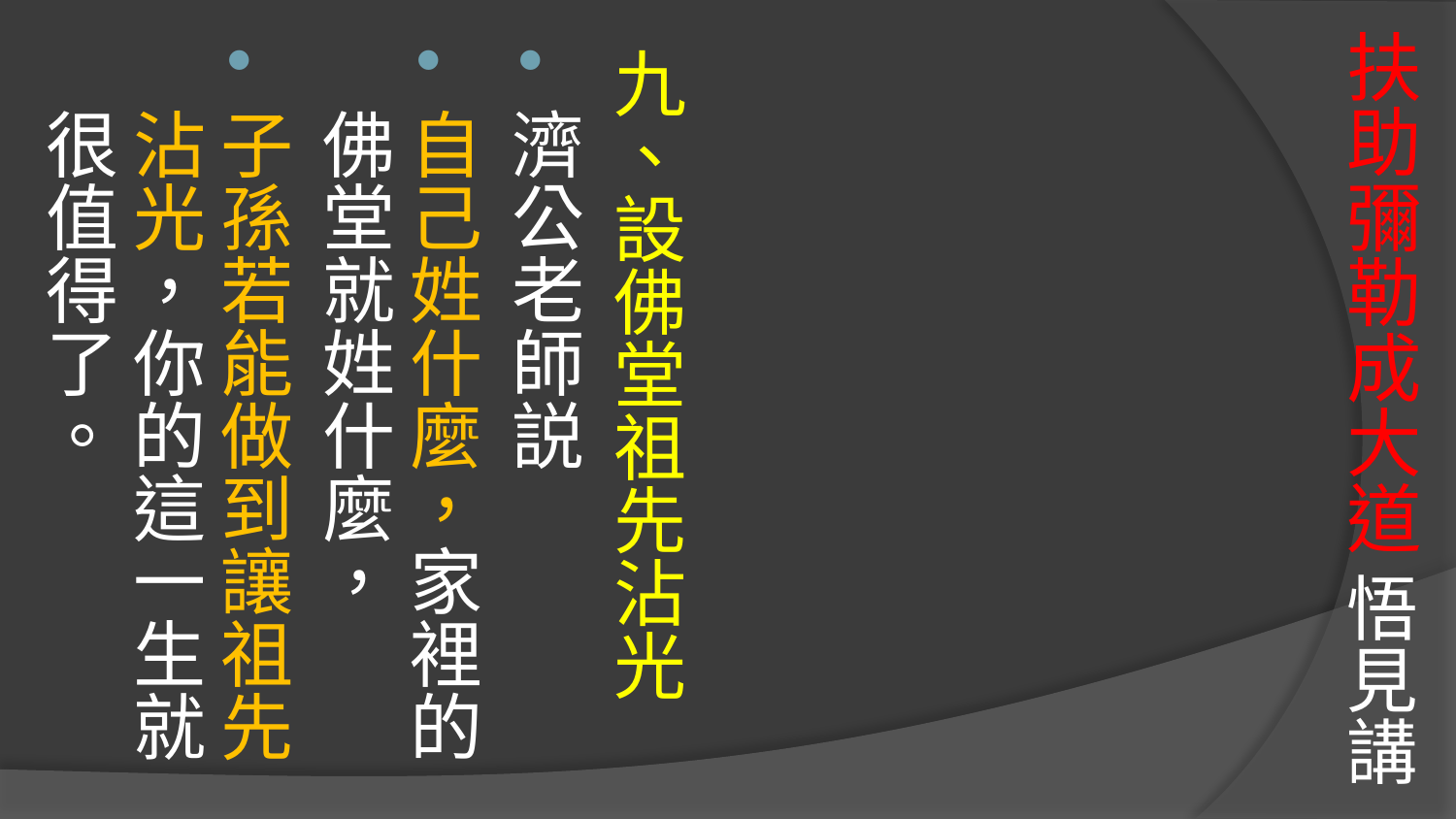

# 扶助彌勒成大道 悟見講
九、設佛堂祖先沾光
濟公老師説
自己姓什麼，家裡的佛堂就姓什麼，
子孫若能做到讓祖先沾光，你的這一生就很值得了。